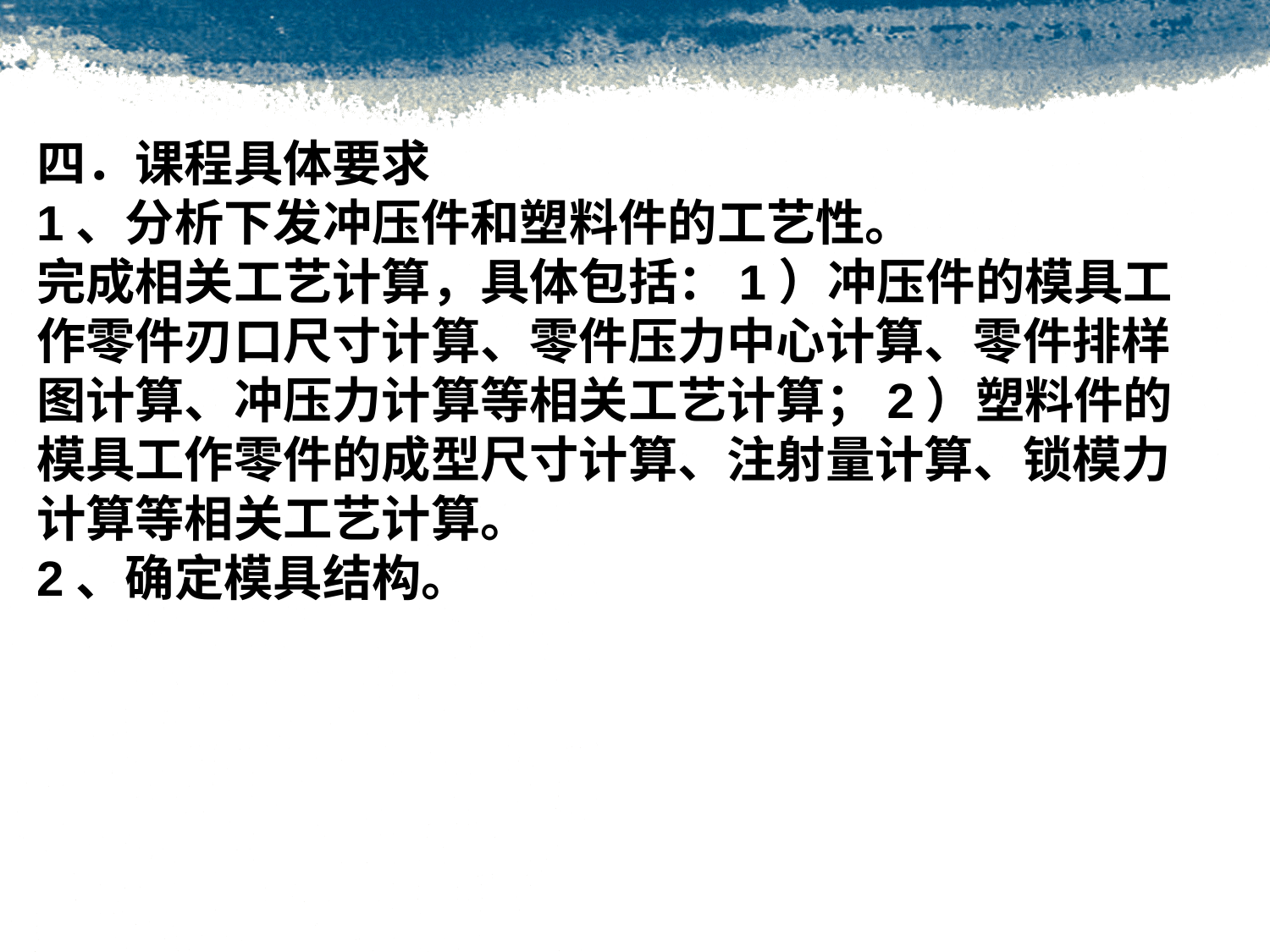

#
四．课程具体要求
1、分析下发冲压件和塑料件的工艺性。完成相关工艺计算，具体包括：1）冲压件的模具工作零件刃口尺寸计算、零件压力中心计算、零件排样图计算、冲压力计算等相关工艺计算；2）塑料件的模具工作零件的成型尺寸计算、注射量计算、锁模力计算等相关工艺计算。
2、确定模具结构。